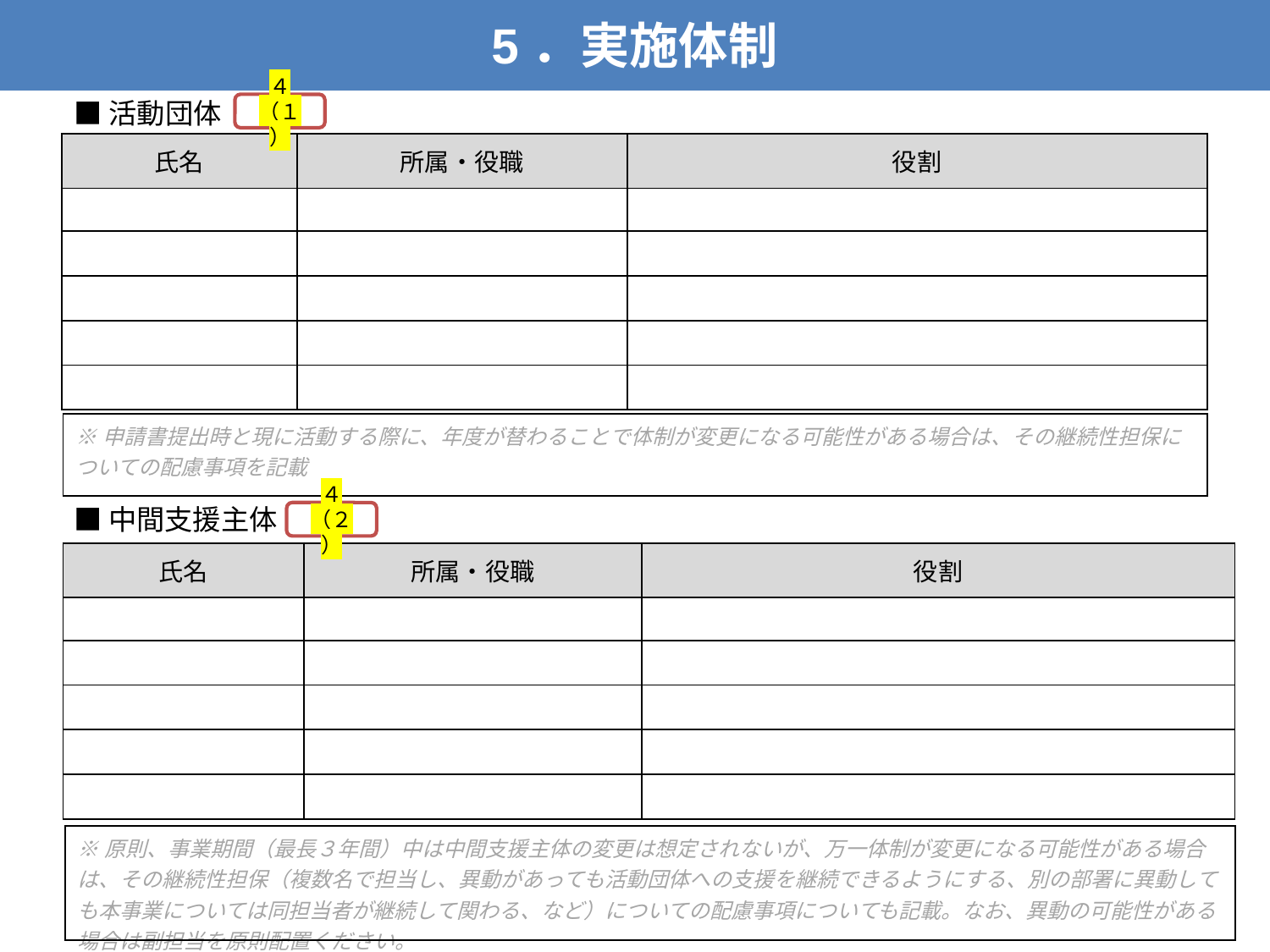

5．実施体制
■活動団体
４（１）
| 氏名 | 所属・役職 | 役割 |
| --- | --- | --- |
|  |  |  |
|  |  |  |
|  |  |  |
|  |  |  |
|  |  |  |
| ※申請書提出時と現に活動する際に、年度が替わることで体制が変更になる可能性がある場合は、その継続性担保についての配慮事項を記載 |
| --- |
■中間支援主体
４（２）
| 氏名 | 所属・役職 | 役割 |
| --- | --- | --- |
|  |  |  |
|  |  |  |
|  |  |  |
|  |  |  |
|  |  |  |
| ※原則、事業期間（最長３年間）中は中間支援主体の変更は想定されないが、万一体制が変更になる可能性がある場合は、その継続性担保（複数名で担当し、異動があっても活動団体への支援を継続できるようにする、別の部署に異動しても本事業については同担当者が継続して関わる、など）についての配慮事項についても記載。なお、異動の可能性がある場合は副担当を原則配置ください。 |
| --- |